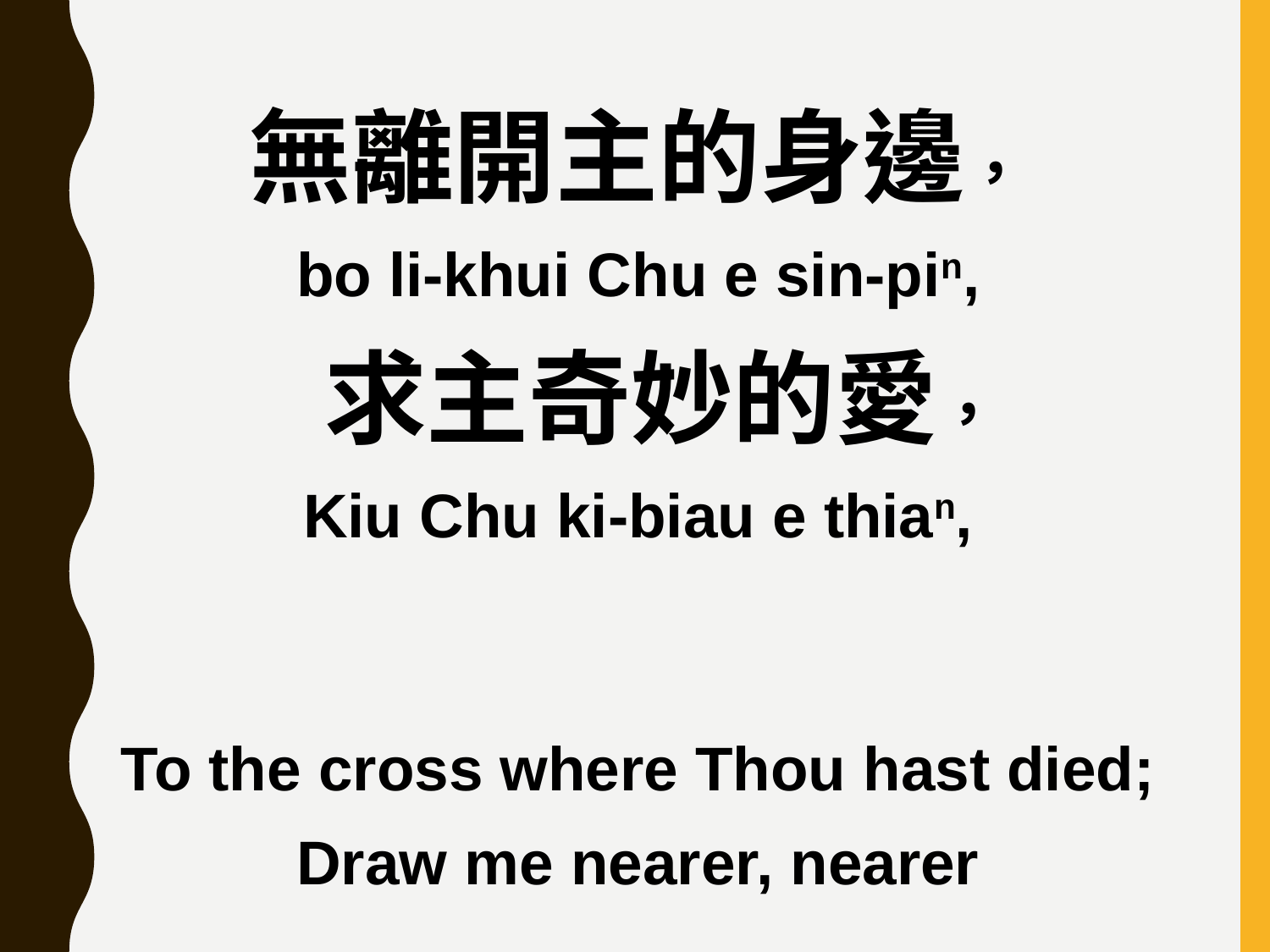

無離開主的身邊，
bo li-khui Chu e sin-pin,
 求主奇妙的愛，
Kiu Chu ki-biau e thian,

To the cross where Thou hast died;
Draw me nearer, nearer